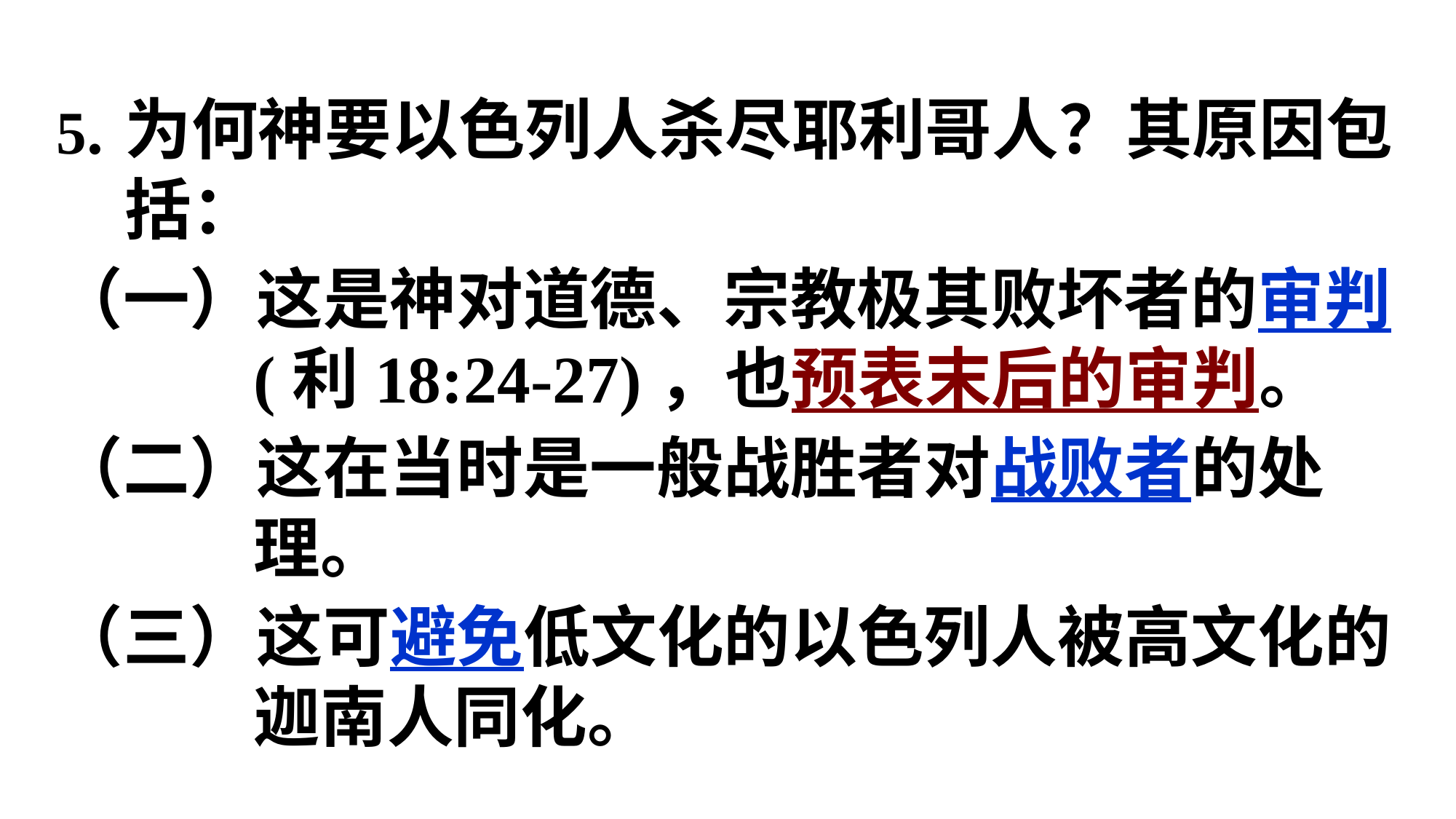

5.	为何神要以色列人杀尽耶利哥人？其原因包括：
（一）这是神对道德、宗教极其败坏者的审判(利18:24-27)，也预表末后的审判。
（二）这在当时是一般战胜者对战败者的处理。
（三）这可避免低文化的以色列人被高文化的迦南人同化。